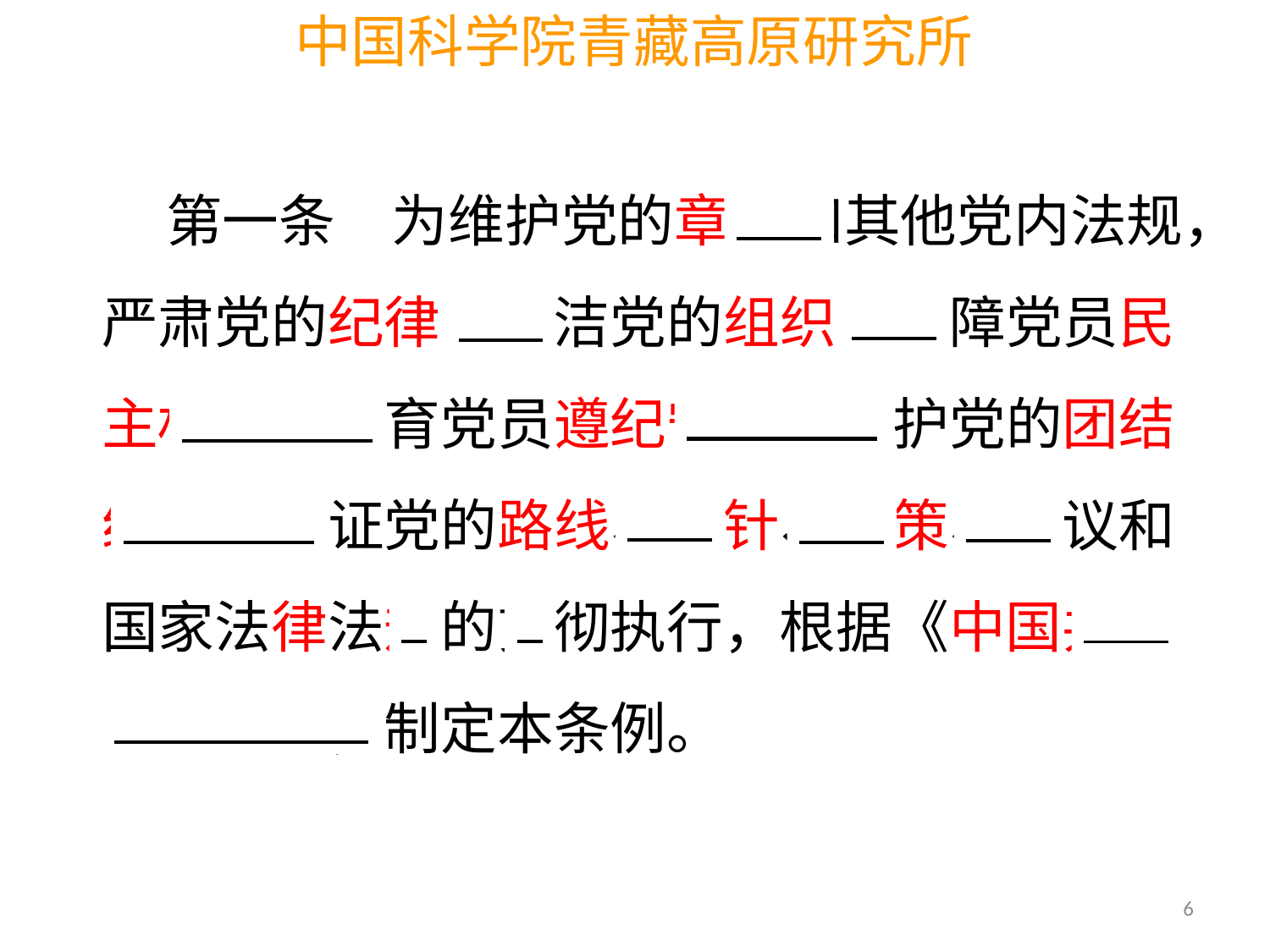

第一条　为维护党的章程和其他党内法规，严肃党的纪律，纯洁党的组织，保障党员民主权利，教育党员遵纪守法，维护党的团结统一，保证党的路线、方针、政策、决议和国家法律法规的贯彻执行，根据《中国共产党章程》，制定本条例。

6